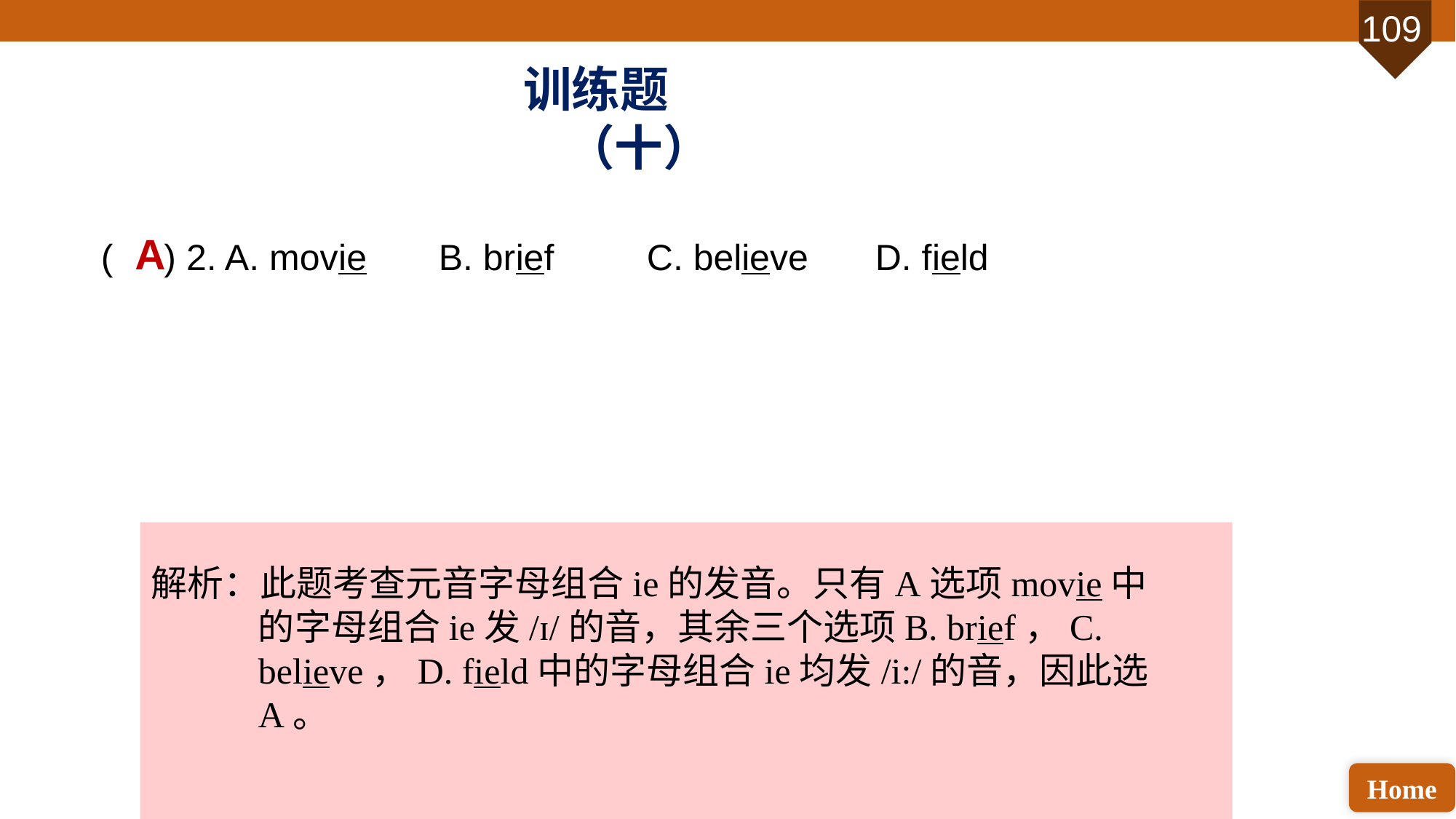

训练题（十）
(     ) 2. A. movie	 B. brief 	C. believe	 D. field
A

解析：此题考查元音字母组合ie的发音。只有A选项movie中的字母组合ie发/ɪ/的音，其余三个选项B. brief，C. believe，D. field中的字母组合ie均发/i:/的音，因此选A。